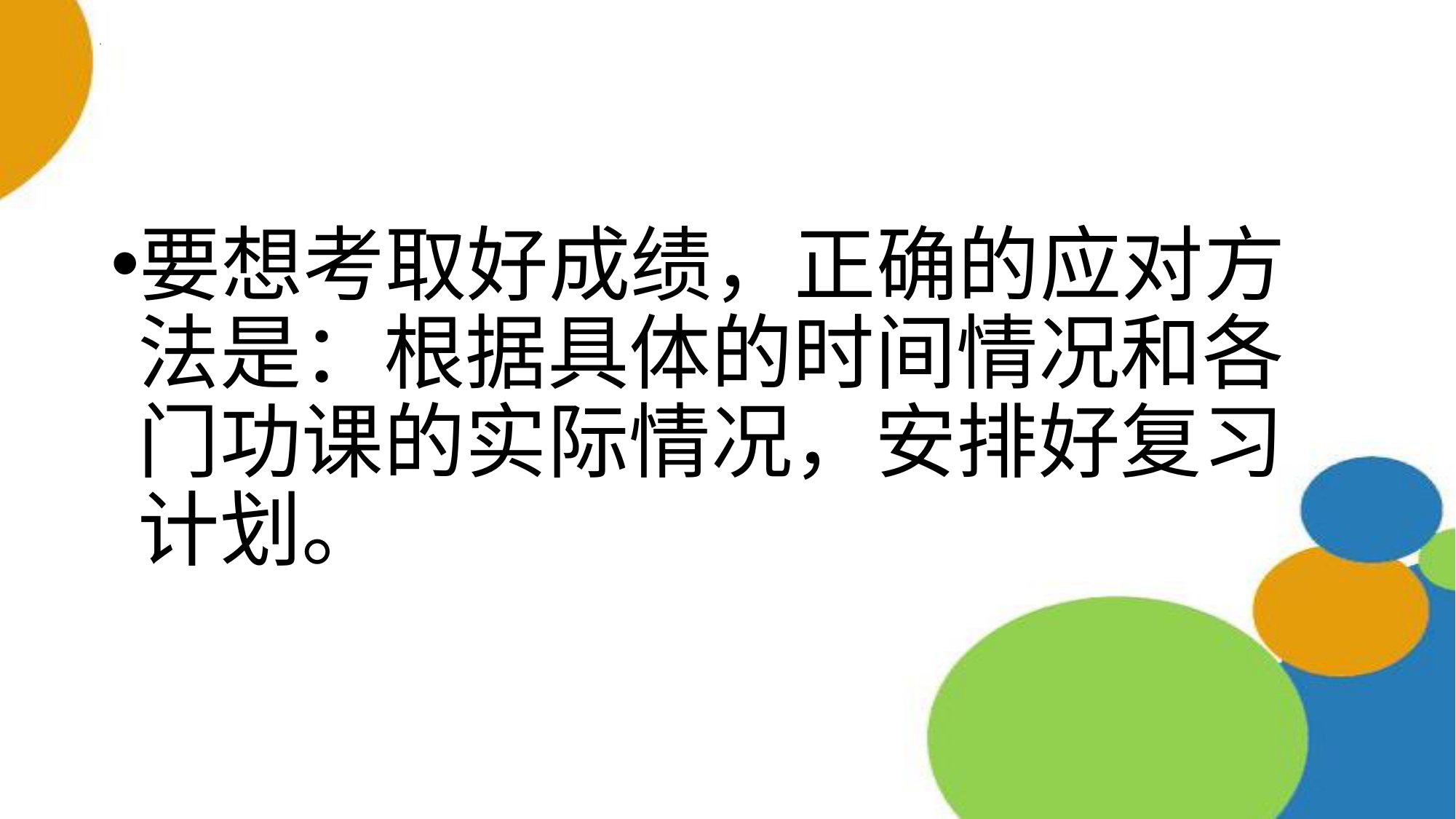

#
要想考取好成绩，正确的应对方法是：根据具体的时间情况和各门功课的实际情况，安排好复习计划。